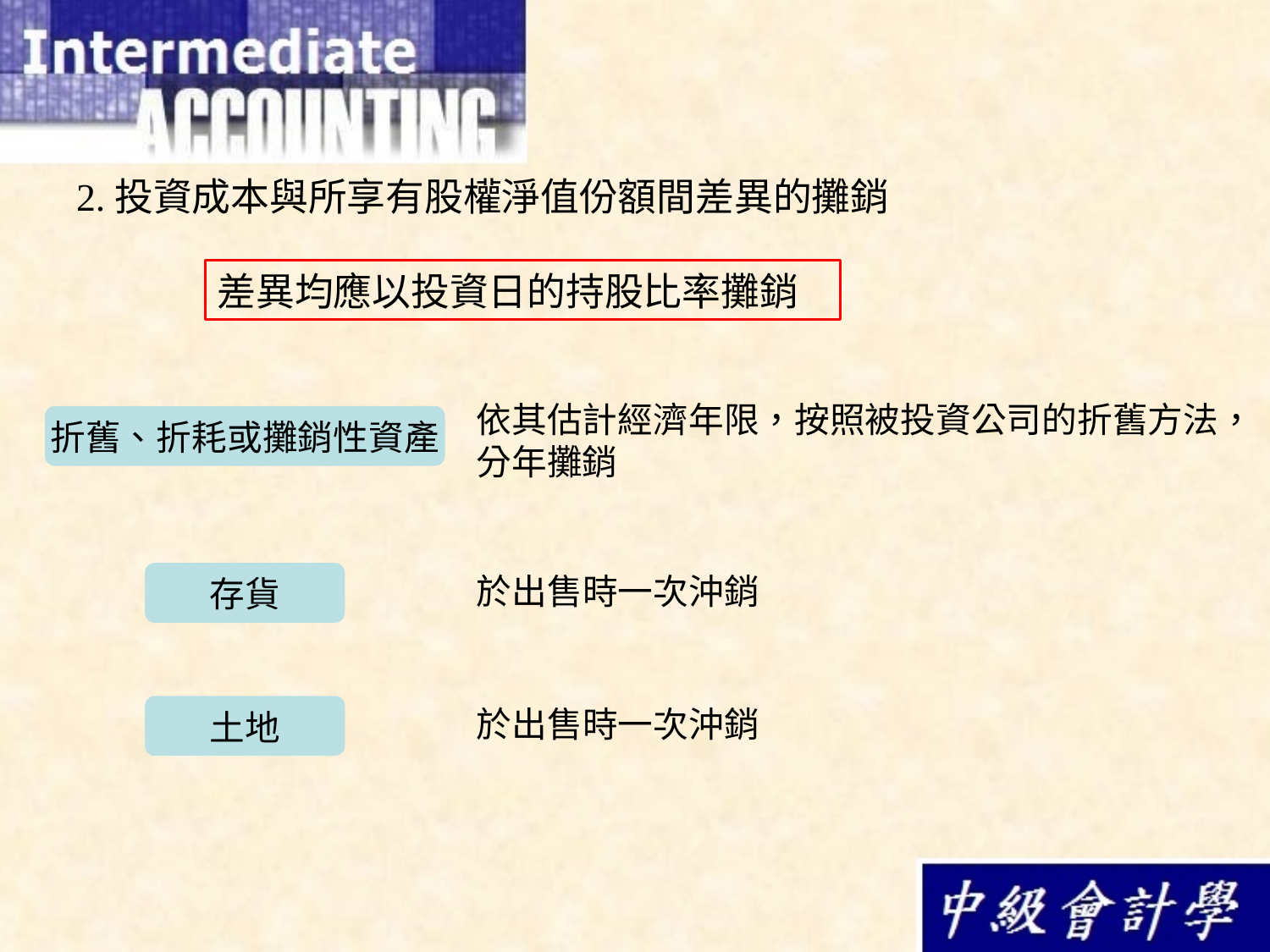

2.投資成本與所享有股權淨值份額間差異的攤銷
差異均應以投資日的持股比率攤銷
依其估計經濟年限，按照被投資公司的折舊方法，分年攤銷
折舊、折耗或攤銷性資產
存貨
於出售時一次沖銷
土地
於出售時一次沖銷